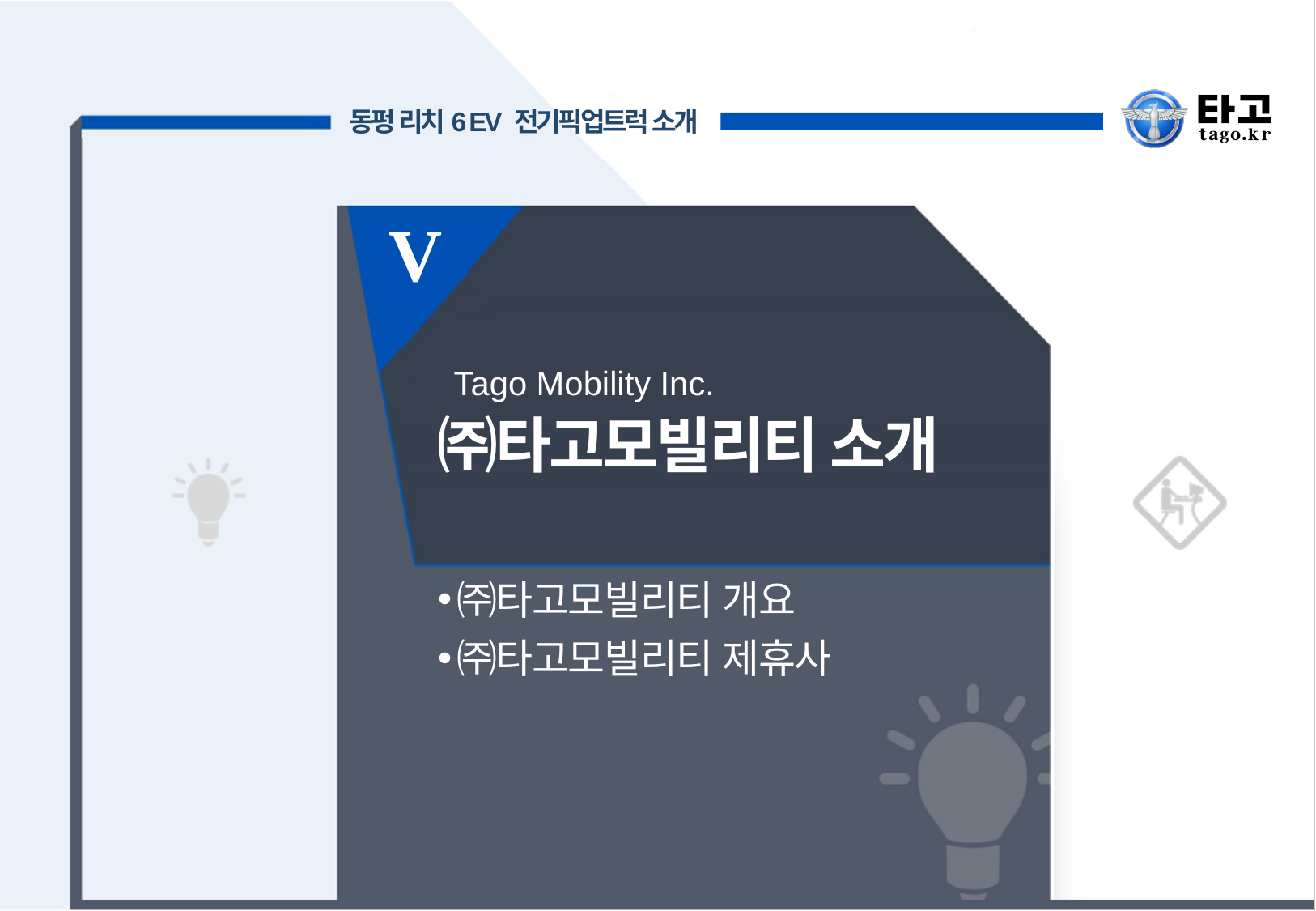

V
Tago Mobility Inc.
㈜타고모빌리티 소개
㈜타고모빌리티 개요
㈜타고모빌리티 제휴사